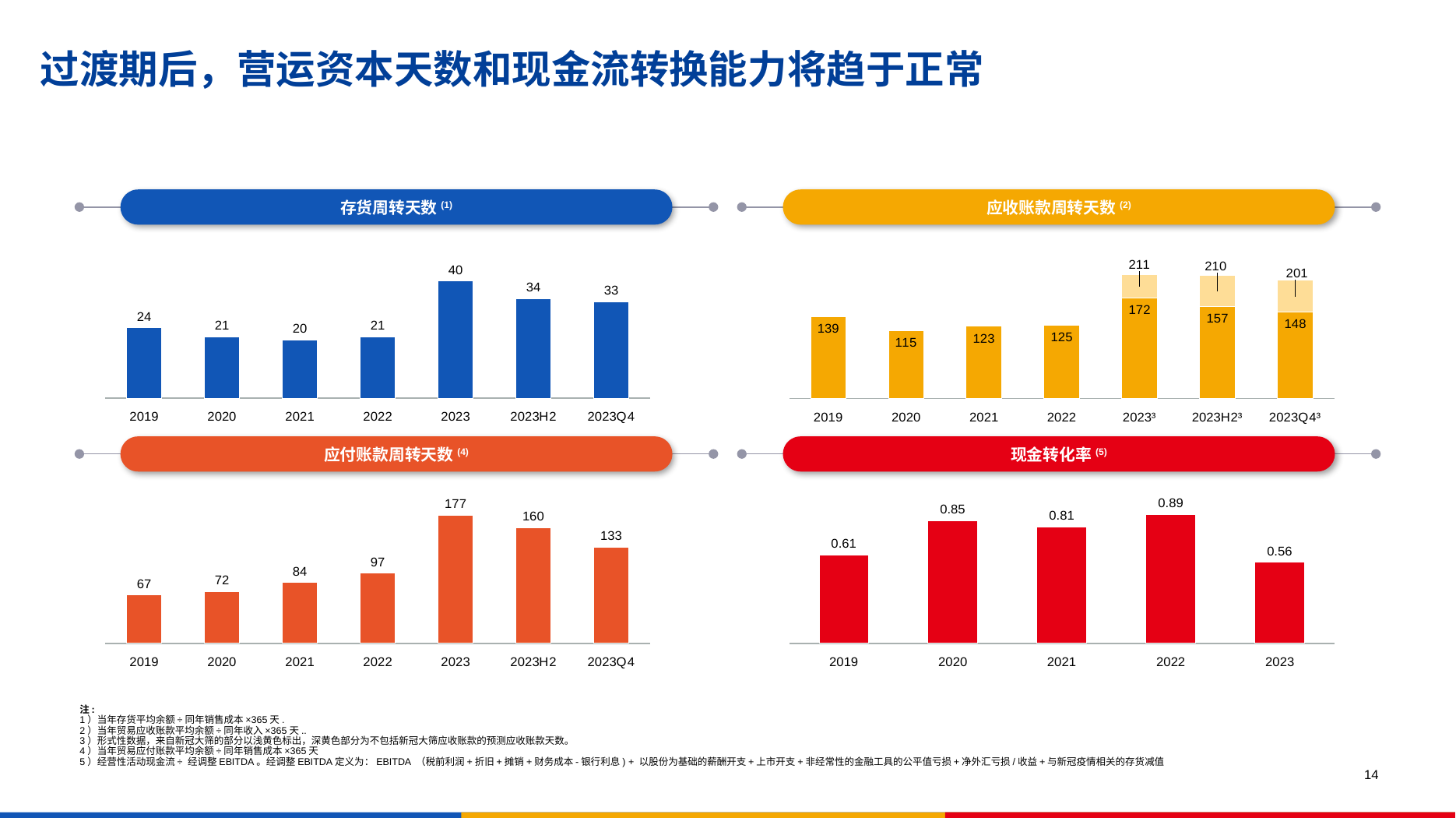

过渡期后，营运资本天数和现金流转换能力将趋于正常
存货周转天数(1)
应收账款周转天数(2)

### Chart

| Category | Inv Days |
|---|---|
| 2019 | 24.0 |
| 2020 | 21.0 |
| 2021 | 20.0 |
| 2022 | 21.0 |
| 2023 | 40.0 |
| 2023H2 | 34.0 |
| 2023Q4 | 33.0 |

### Chart

| Category | AR Days | AR Days |
|---|---|---|
| 2019 | 139.0 | None |
| 2020 | 115.0 | None |
| 2021 | 123.0 | None |
| 2022 | 125.0 | None |
| 2023³ | 172.0 | 39.0 |
| 2023H2³ | 157.0 | 53.0 |
| 2023Q4³ | 148.0 | 53.0 |
应付账款周转天数(4)
现金转化率(5)

### Chart

| Category | AP Days |
|---|---|
| 2019 | 67.0 |
| 2020 | 72.0 |
| 2021 | 84.0 |
| 2022 | 97.0 |
| 2023 | 177.0 |
| 2023H2 | 160.0 |
| 2023Q4 | 133.0 |

### Chart

| Category | CCR |
|---|---|
| 2019 | 0.6125773195876288 |
| 2020 | 0.8491387739354253 |
| 2021 | 0.8069208526508771 |
| 2022 | 0.89 |
| 2023 | 0.56 |
注:
1）当年存货平均余额÷同年销售成本×365天.
2）当年贸易应收账款平均余额÷同年收入×365天..
3）形式性数据，来自新冠大筛的部分以浅黄色标出，深黄色部分为不包括新冠大筛应收账款的预测应收账款天数。
4）当年贸易应付账款平均余额÷同年销售成本×365天
5）经营性活动现金流÷ 经调整EBITDA。经调整EBITDA定义为：EBITDA （税前利润+折旧+摊销+财务成本-银行利息) + 以股份为基础的薪酬开支+上市开支+非经常性的金融工具的公平值亏损+净外汇亏损/收益+与新冠疫情相关的存货减值
14